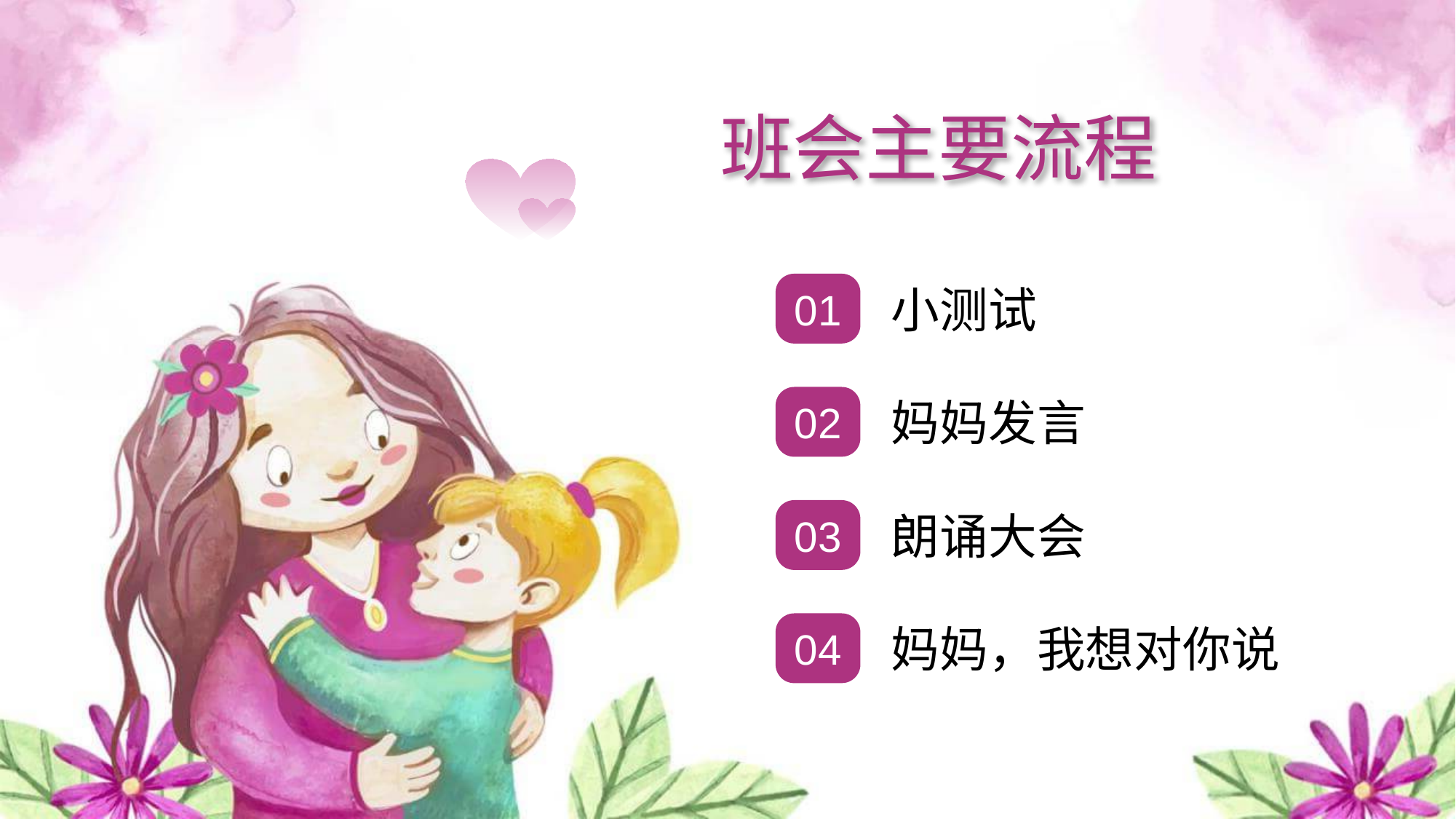

班会主要流程

01
小测试
02
妈妈发言
03
朗诵大会
04
妈妈，我想对你说